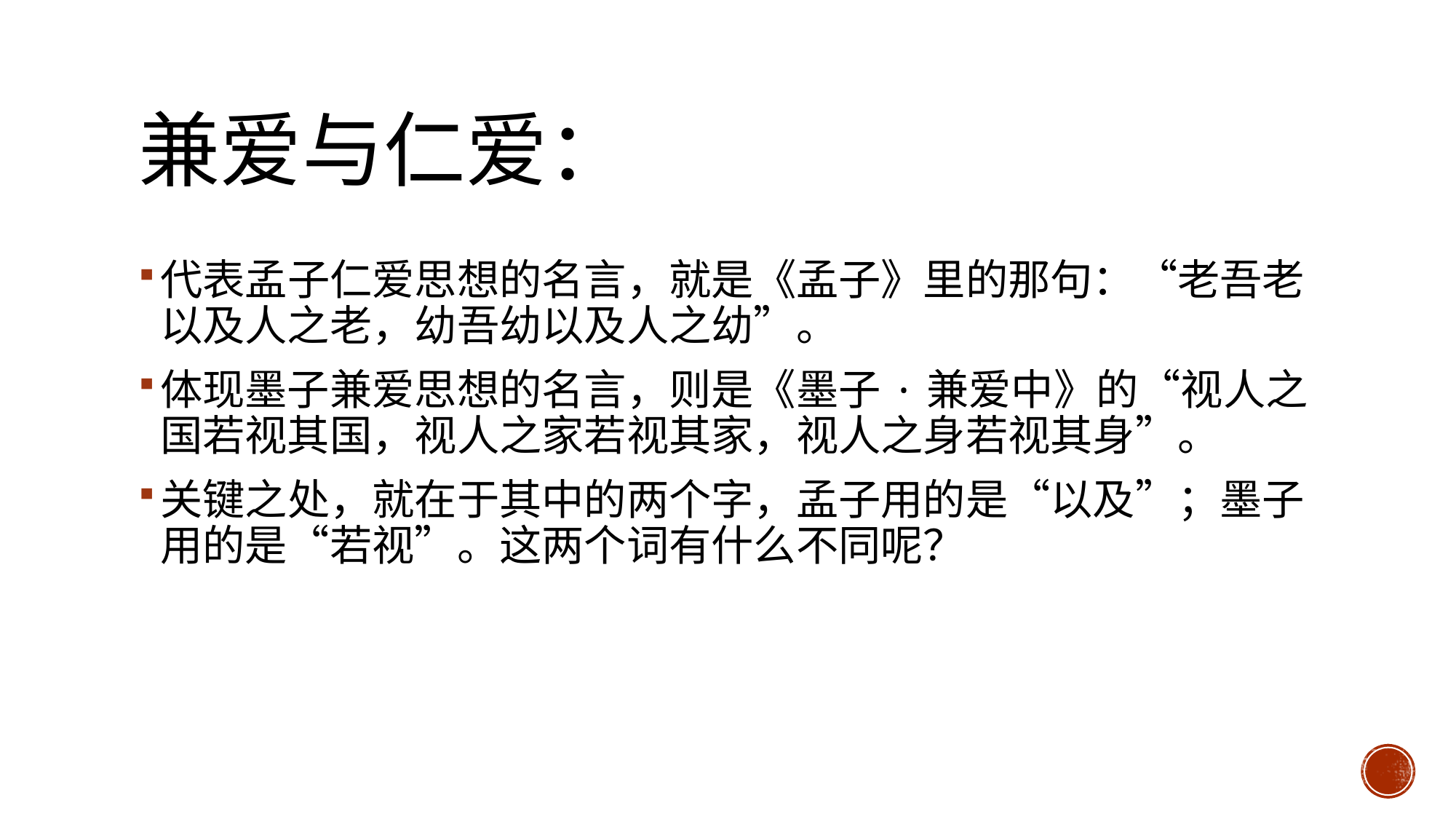

# 兼爱与仁爱：
代表孟子仁爱思想的名言，就是《孟子》里的那句：“老吾老以及人之老，幼吾幼以及人之幼”。
体现墨子兼爱思想的名言，则是《墨子·兼爱中》的“视人之国若视其国，视人之家若视其家，视人之身若视其身”。
关键之处，就在于其中的两个字，孟子用的是“以及”；墨子用的是“若视”。这两个词有什么不同呢？